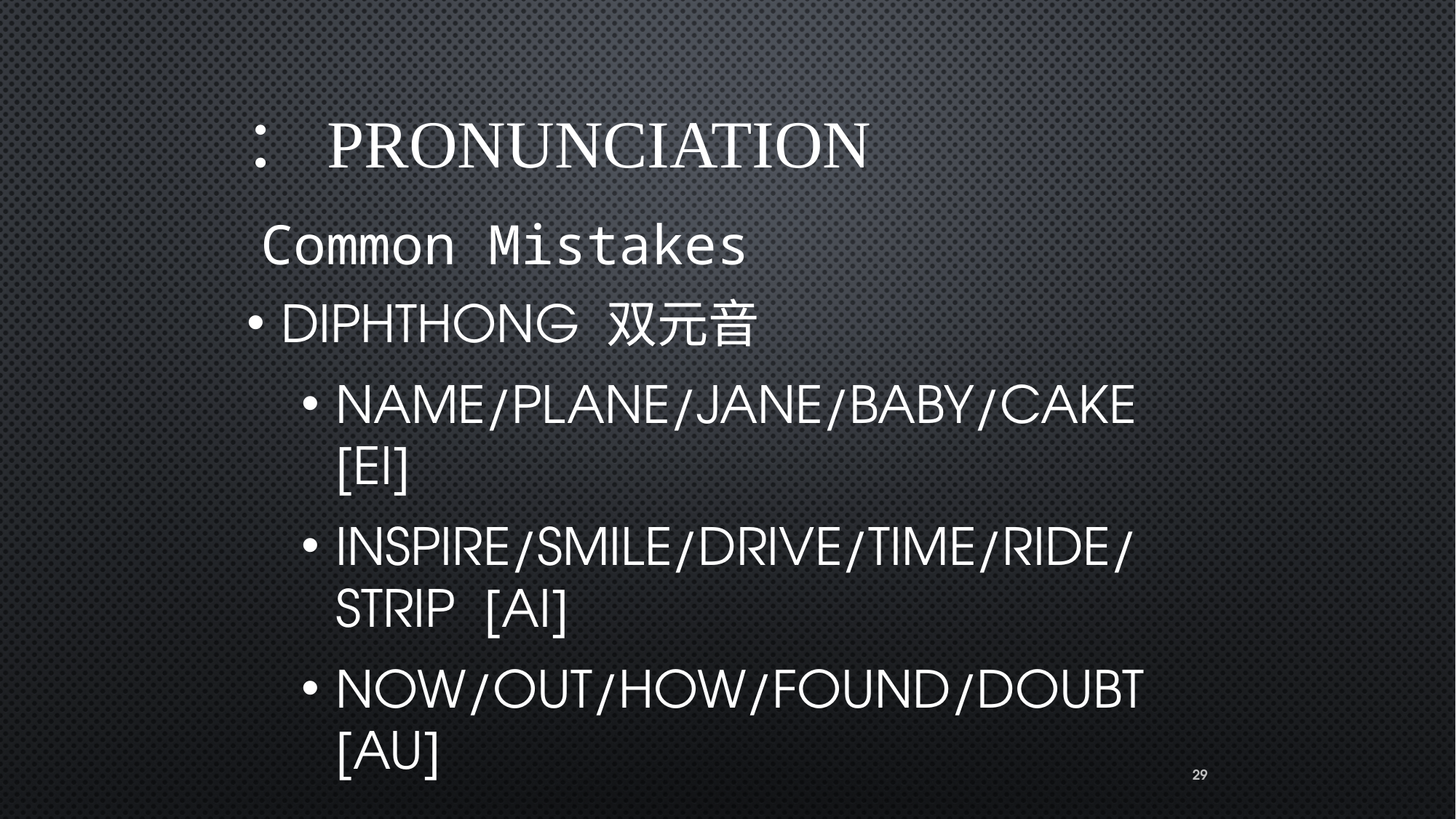

# ：Pronunciation
Common Mistakes
Diphthong 双元音
name/plane/Jane/baby/cake    [ei]
inspire/Smile/drive/time/ride/Strip  [ai]
now/out/how/found/doubt  [au]
29